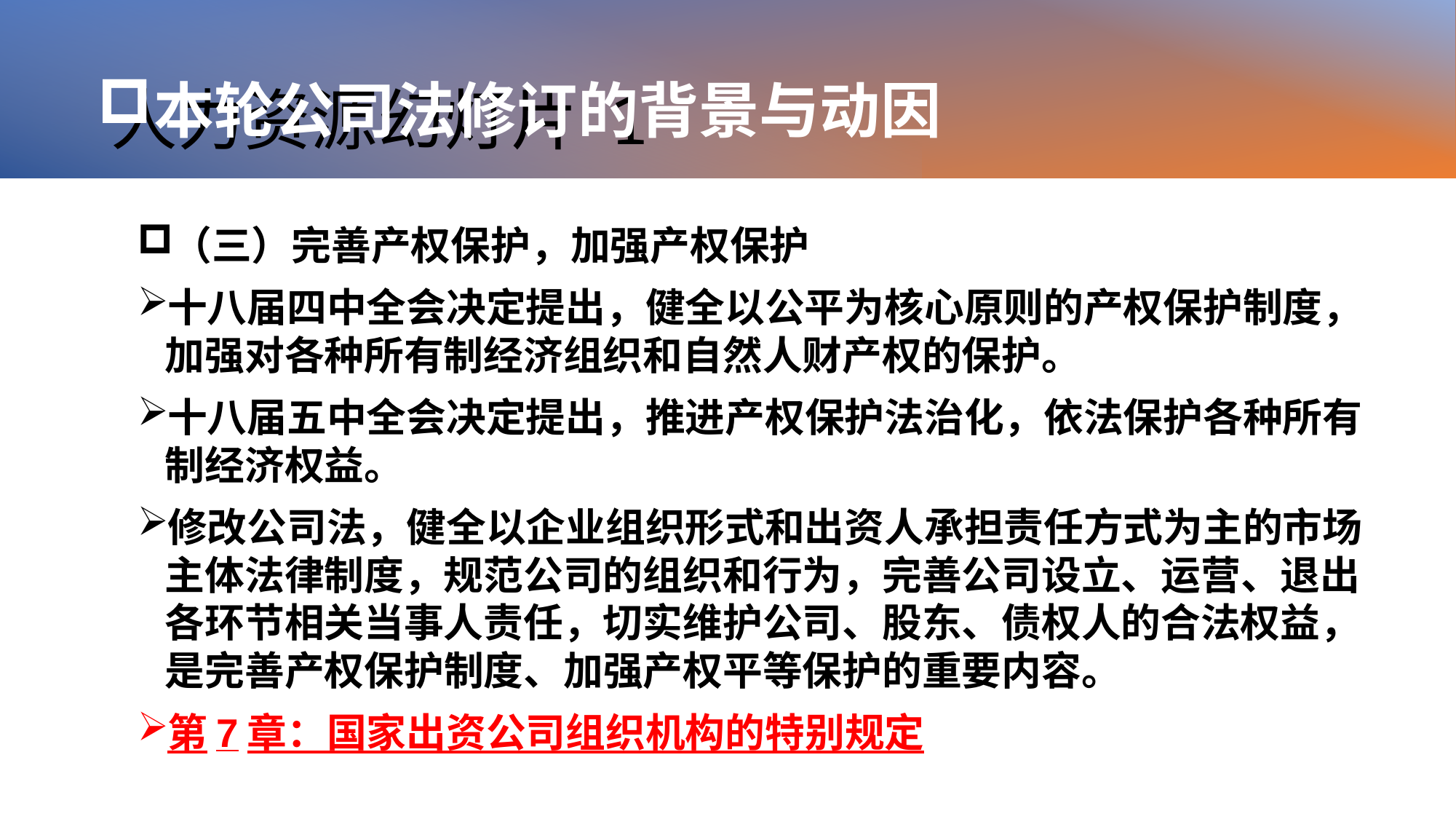

# 人力资源幻灯片 1
本轮公司法修订的背景与动因
（三）完善产权保护，加强产权保护
十八届四中全会决定提出，健全以公平为核心原则的产权保护制度，加强对各种所有制经济组织和自然人财产权的保护。
十八届五中全会决定提出，推进产权保护法治化，依法保护各种所有制经济权益。
修改公司法，健全以企业组织形式和出资人承担责任方式为主的市场主体法律制度，规范公司的组织和行为，完善公司设立、运营、退出各环节相关当事人责任，切实维护公司、股东、债权人的合法权益，是完善产权保护制度、加强产权平等保护的重要内容。
第7章：国家出资公司组织机构的特别规定